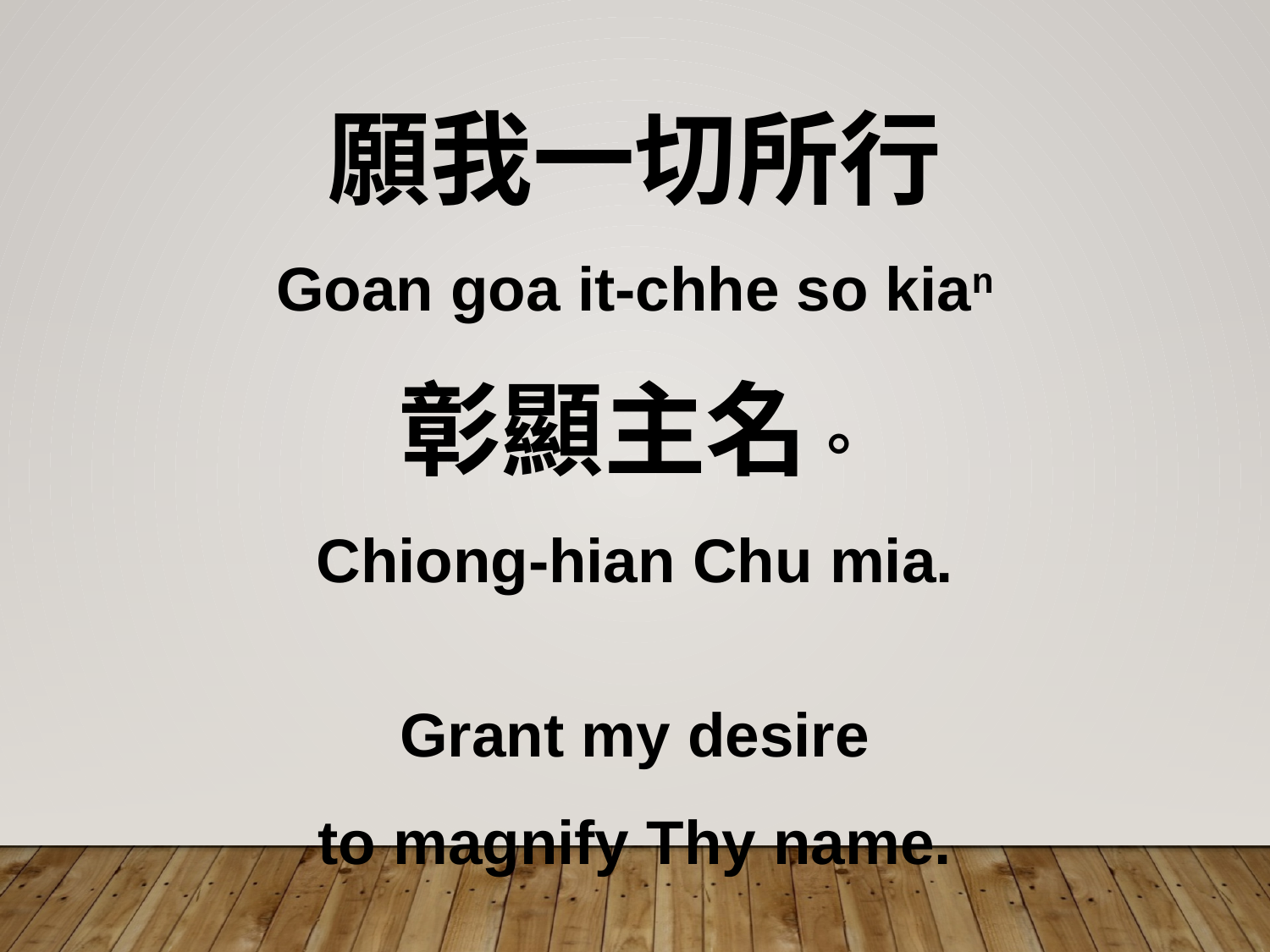

願我一切所行
Goan goa it-chhe so kian
彰顯主名。
Chiong-hian Chu mia.

Grant my desire
to magnify Thy name.